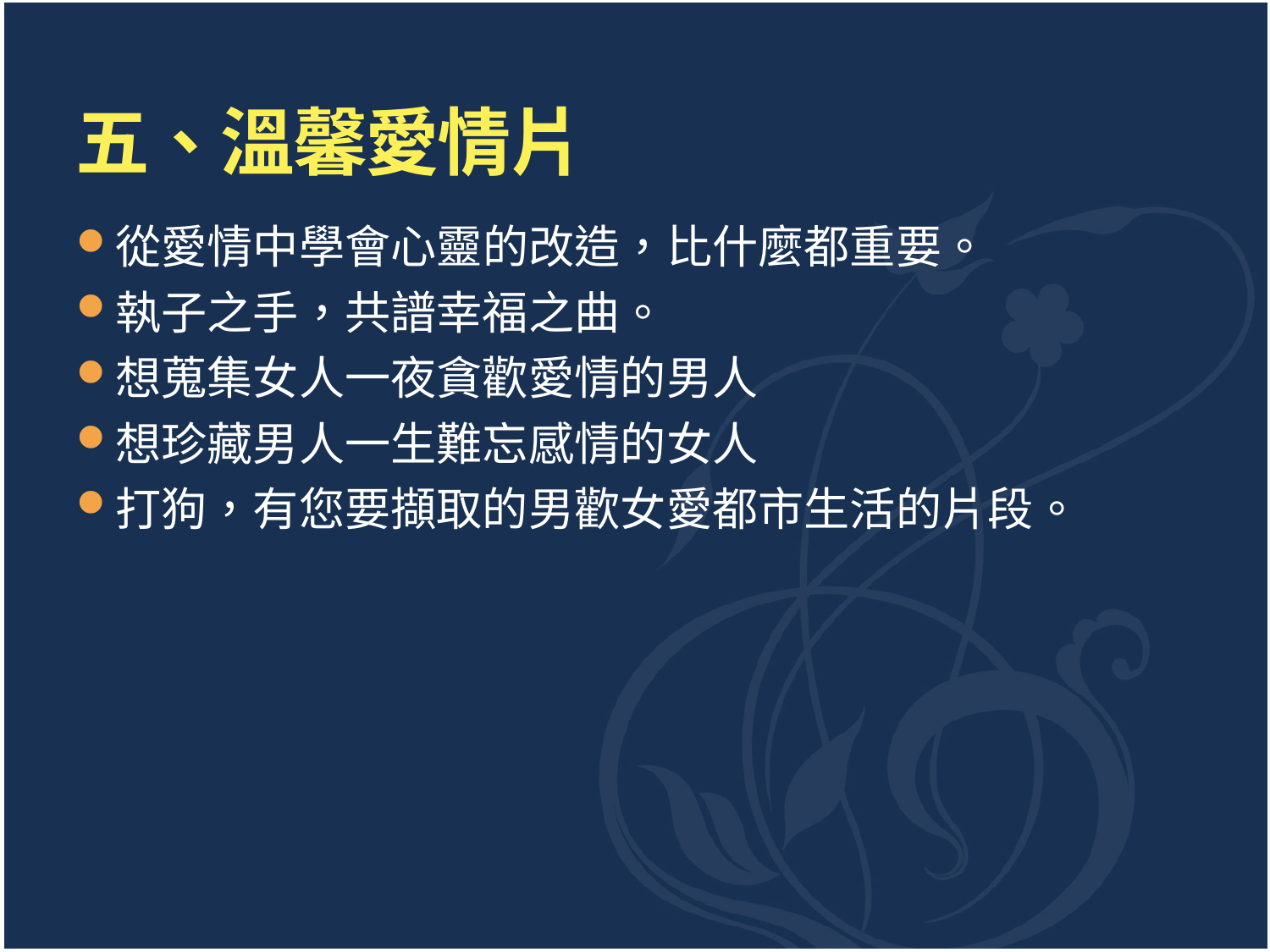

# 五、溫馨愛情片
從愛情中學會心靈的改造，比什麼都重要。
執子之手，共譜幸福之曲。
想蒐集女人一夜貪歡愛情的男人
想珍藏男人一生難忘感情的女人
打狗，有您要擷取的男歡女愛都市生活的片段。